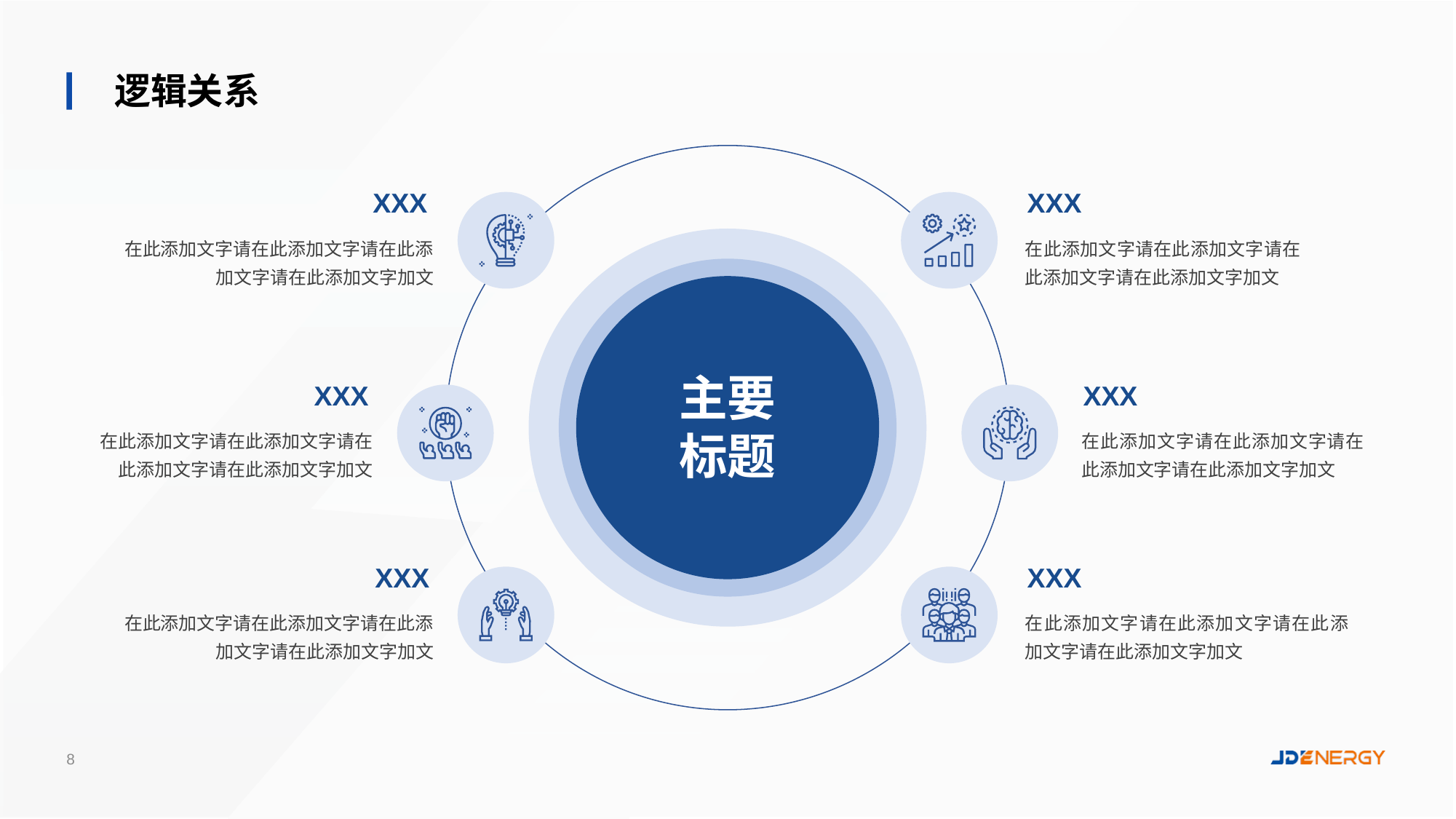

逻辑关系

XXX
XXX

在此添加文字请在此添加文字请在此添加文字请在此添加文字加文
在此添加文字请在此添加文字请在此添加文字请在此添加文字加文

主要
标题
XXX
XXX

在此添加文字请在此添加文字请在此添加文字请在此添加文字加文
在此添加文字请在此添加文字请在此添加文字请在此添加文字加文
XXX
XXX

在此添加文字请在此添加文字请在此添加文字请在此添加文字加文
在此添加文字请在此添加文字请在此添加文字请在此添加文字加文
8